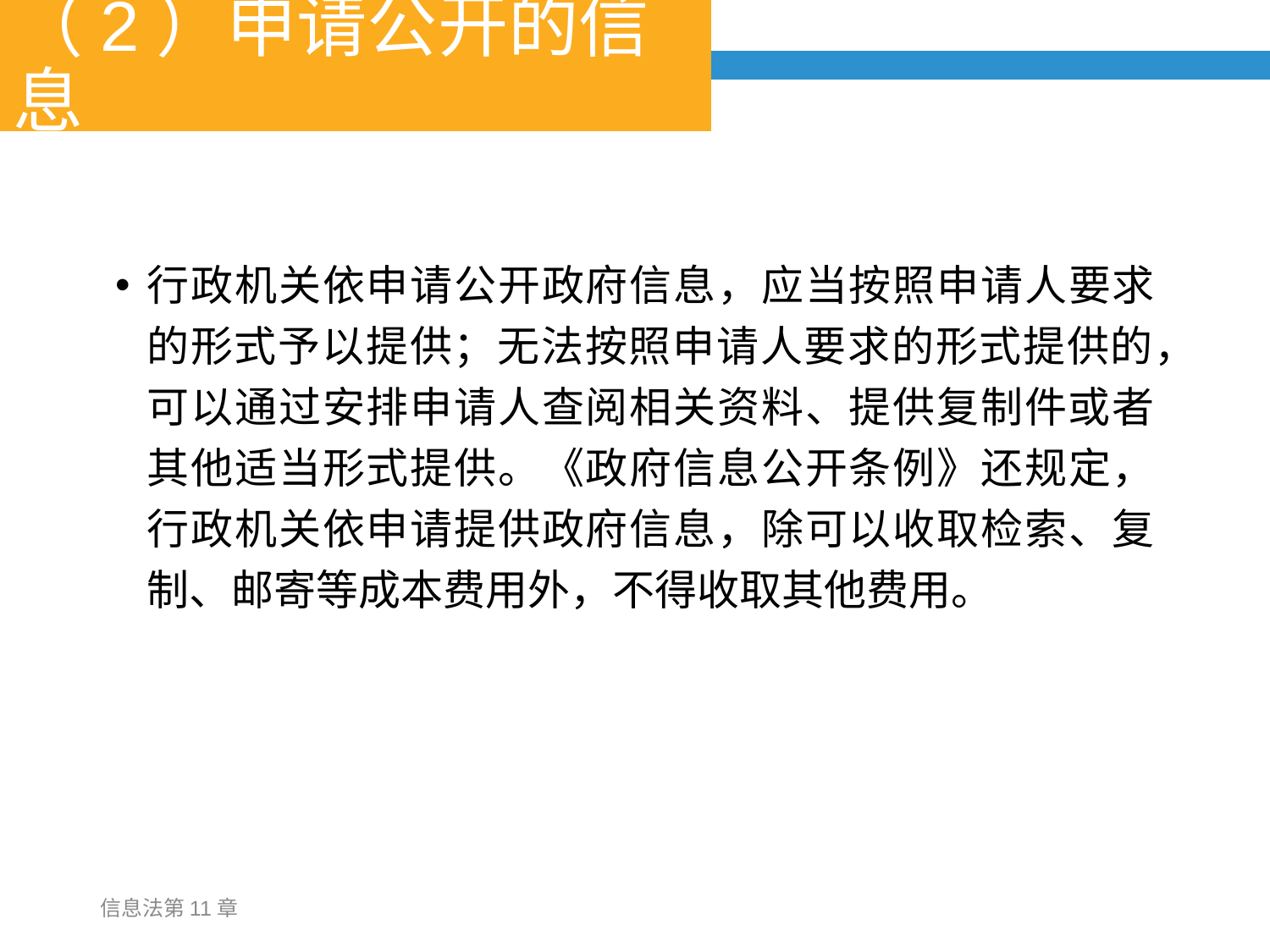

# （2）申请公开的信息
行政机关依申请公开政府信息，应当按照申请人要求的形式予以提供；无法按照申请人要求的形式提供的，可以通过安排申请人查阅相关资料、提供复制件或者其他适当形式提供。《政府信息公开条例》还规定，行政机关依申请提供政府信息，除可以收取检索、复制、邮寄等成本费用外，不得收取其他费用。

信息法第11章